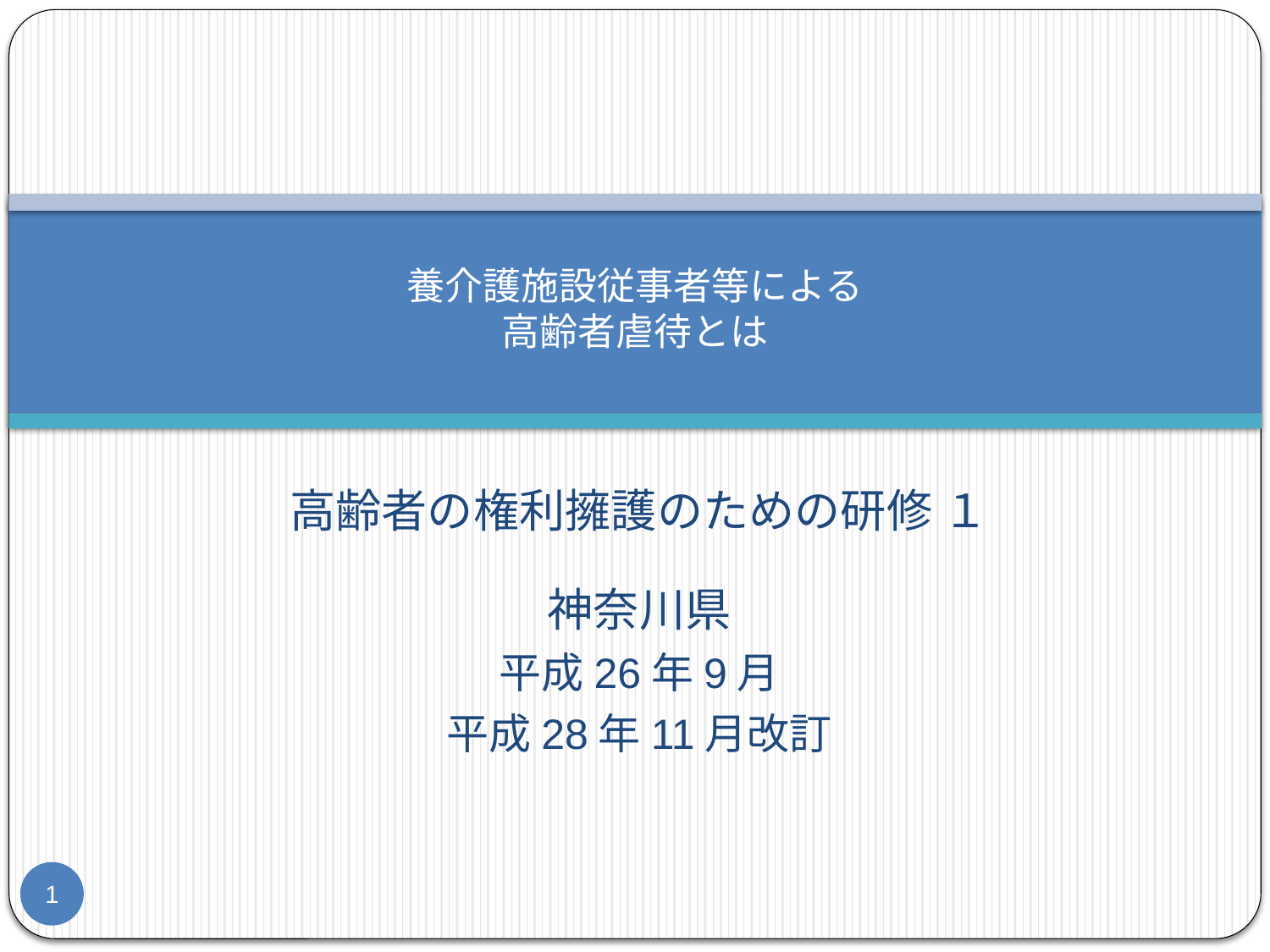

# 養介護施設従事者等による 高齢者虐待とは
高齢者の権利擁護のための研修 １

神奈川県
平成26年9月
平成28年11月改訂
1